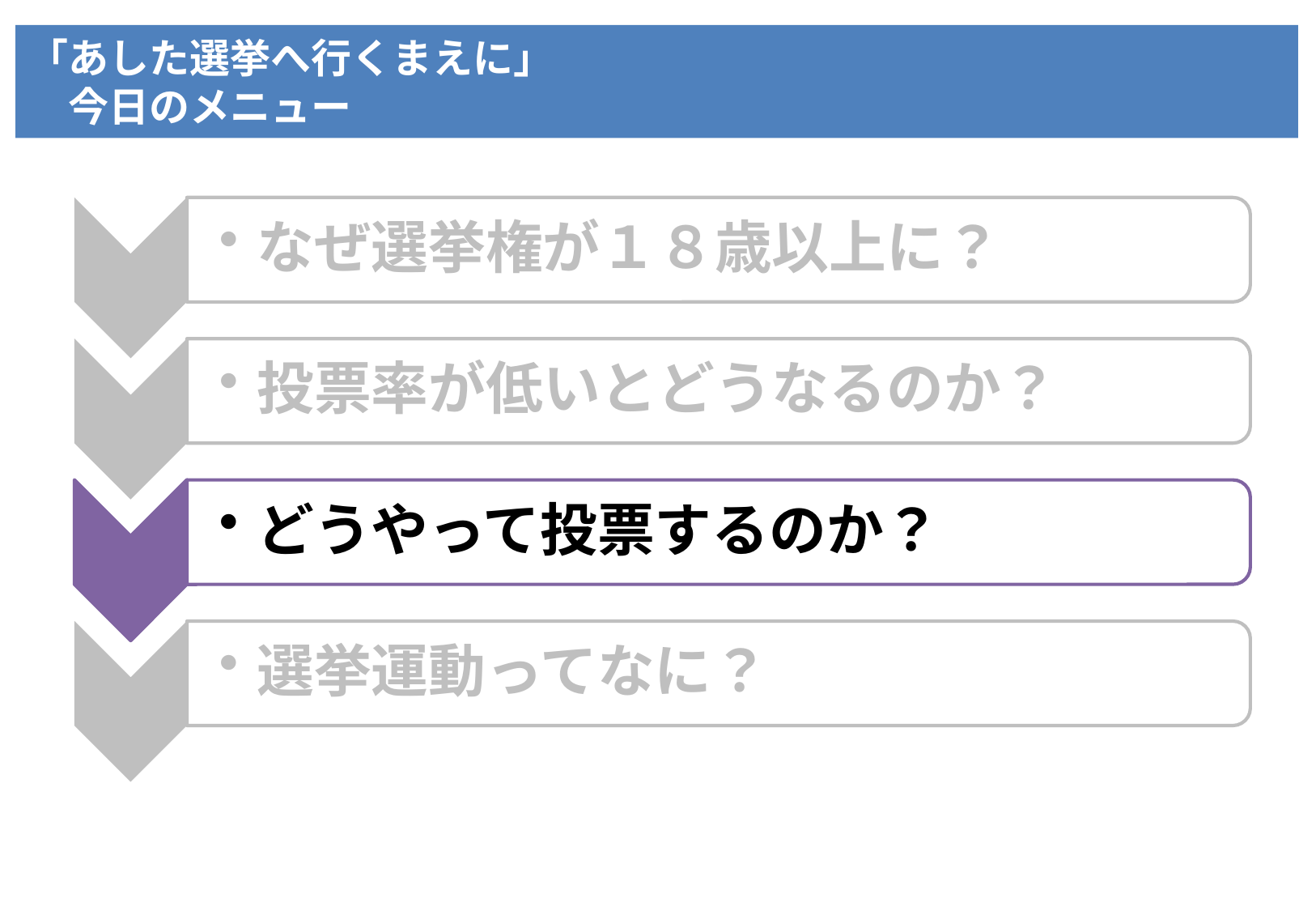

# 「あした選挙へ行くまえに」　 　今日のメニュー

なぜ選挙権が１８歳以上に？

投票率が低いとどうなるのか？

どうやって投票するのか？

選挙運動ってなに？